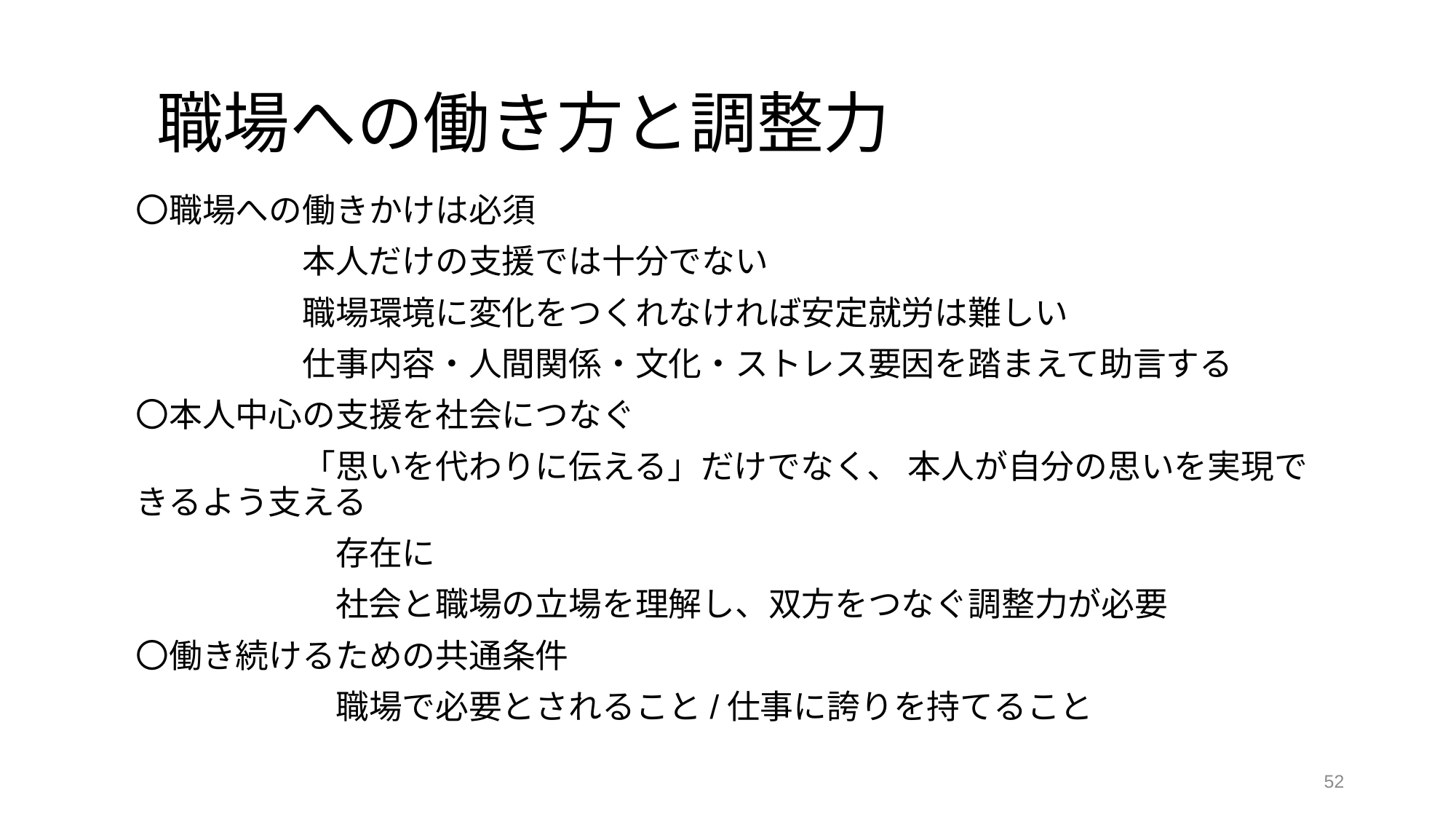

職場への働き方と調整力
〇職場への働きかけは必須
　　　　　本人だけの支援では十分でない
　　　　　職場環境に変化をつくれなければ安定就労は難しい
　　　　　仕事内容・人間関係・文化・ストレス要因を踏まえて助言する
〇本人中心の支援を社会につなぐ
　　　　　「思いを代わりに伝える」だけでなく、 本人が自分の思いを実現できるよう支える
　　　　　　存在に
　　　　　　社会と職場の立場を理解し、双方をつなぐ調整力が必要
〇働き続けるための共通条件
　　　　　　職場で必要とされること/仕事に誇りを持てること

52